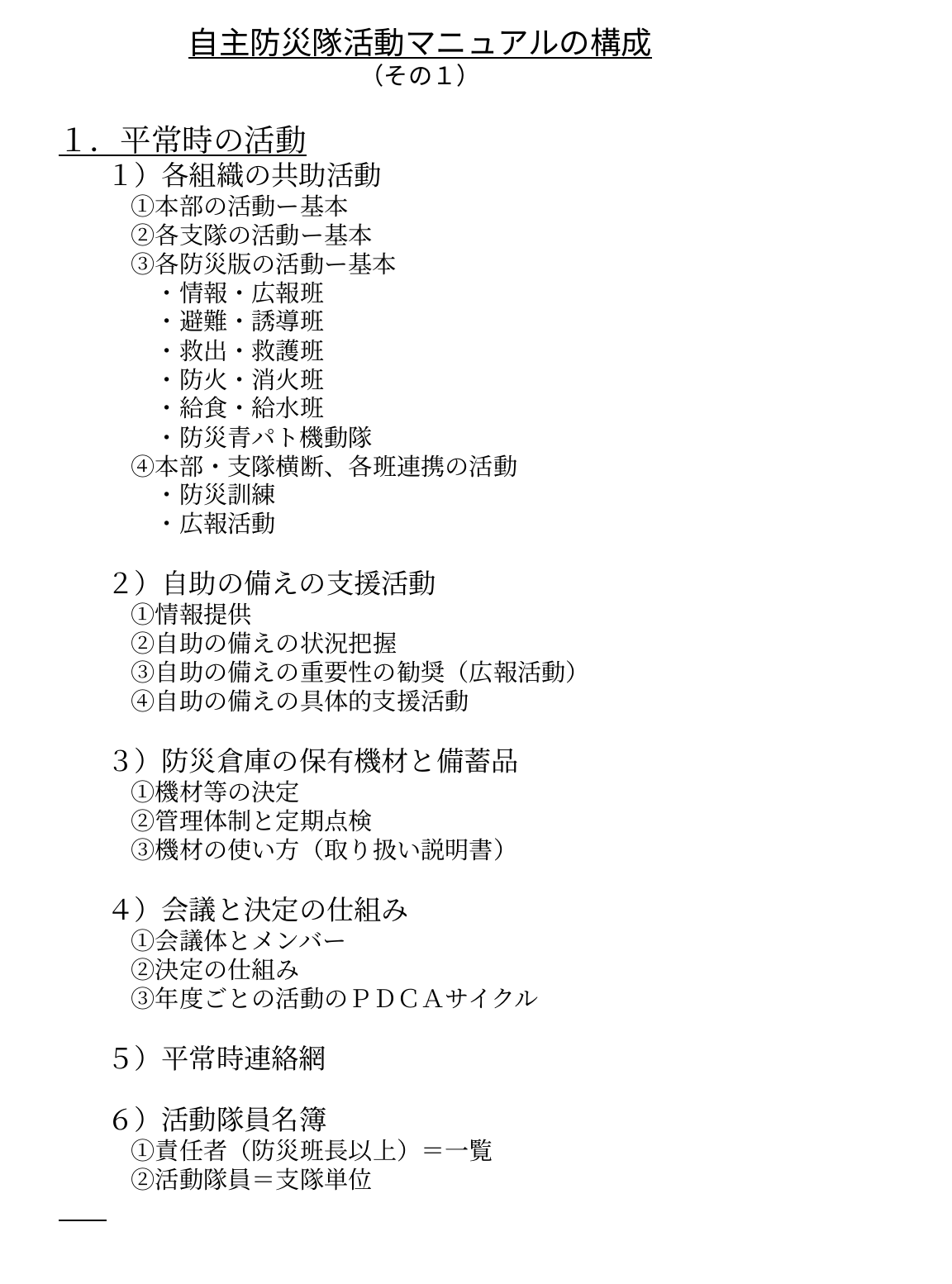

自主防災隊活動マニュアルの構成
（その１）
１．平常時の活動
　　１）各組織の共助活動
　　　①本部の活動ー基本
　　　②各支隊の活動ー基本
　　　③各防災版の活動ー基本
　　　　・情報・広報班
　　　　・避難・誘導班
　　　　・救出・救護班
　　　　・防火・消火班
　　　　・給食・給水班
　　　　・防災青パト機動隊
　　　④本部・支隊横断、各班連携の活動
　　　　・防災訓練
　　　　・広報活動

　　２）自助の備えの支援活動
　　　①情報提供
　　　②自助の備えの状況把握
　　　③自助の備えの重要性の勧奨（広報活動）
　　　④自助の備えの具体的支援活動

　　３）防災倉庫の保有機材と備蓄品
　　　①機材等の決定
　　　②管理体制と定期点検
　　　③機材の使い方（取り扱い説明書）

　　４）会議と決定の仕組み
　　　①会議体とメンバー
　　　②決定の仕組み
　　　③年度ごとの活動のＰＤＣＡサイクル

　　５）平常時連絡網

　　６）活動隊員名簿
　　　①責任者（防災班長以上）＝一覧
　　　②活動隊員＝支隊単位